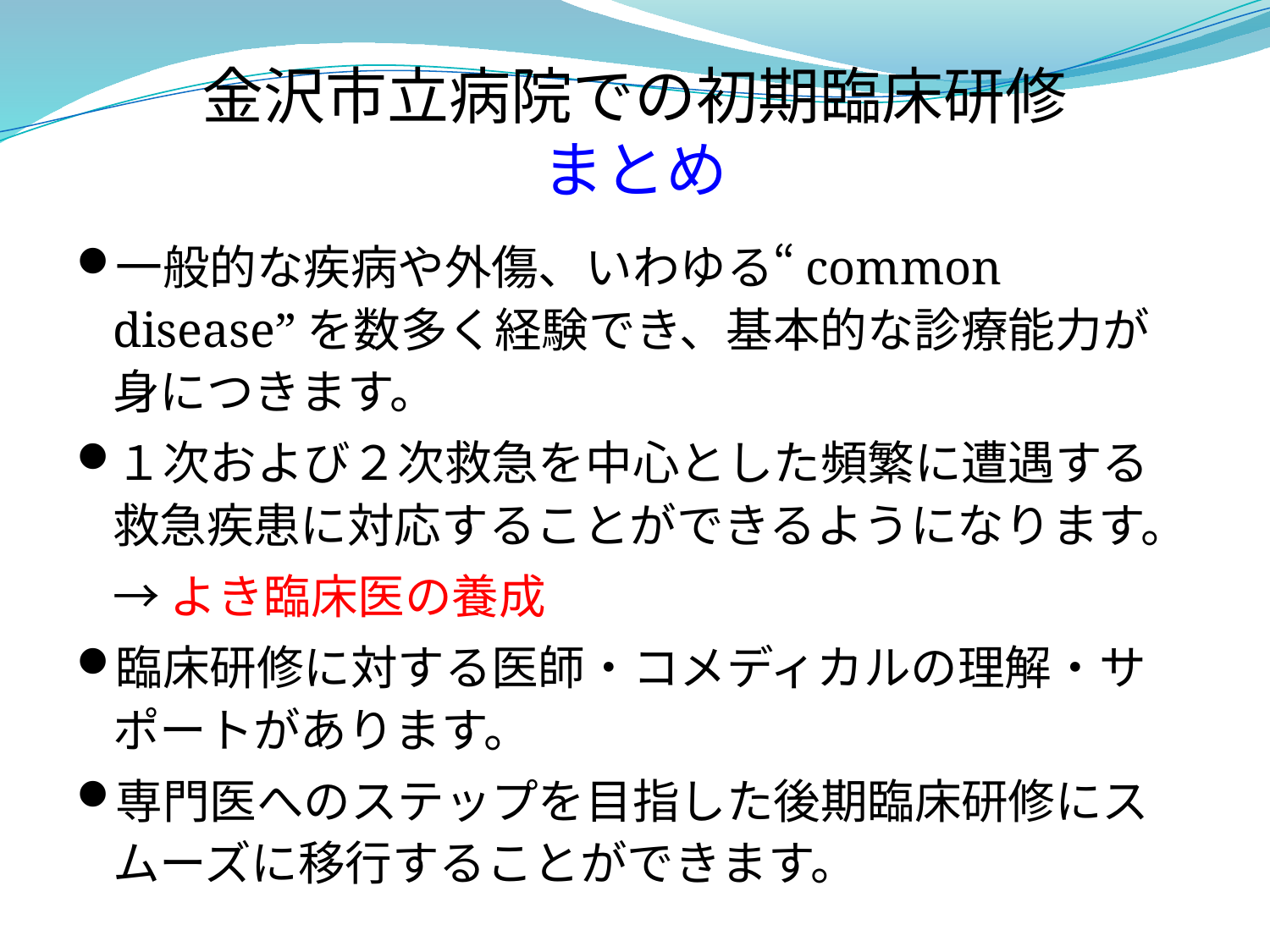

# 金沢市立病院での初期臨床研修 まとめ
一般的な疾病や外傷、いわゆる“common disease”を数多く経験でき、基本的な診療能力が身につきます。
１次および２次救急を中心とした頻繁に遭遇する救急疾患に対応することができるようになります。
				→よき臨床医の養成
臨床研修に対する医師・コメディカルの理解・サポートがあります。
専門医へのステップを目指した後期臨床研修にスムーズに移行することができます。